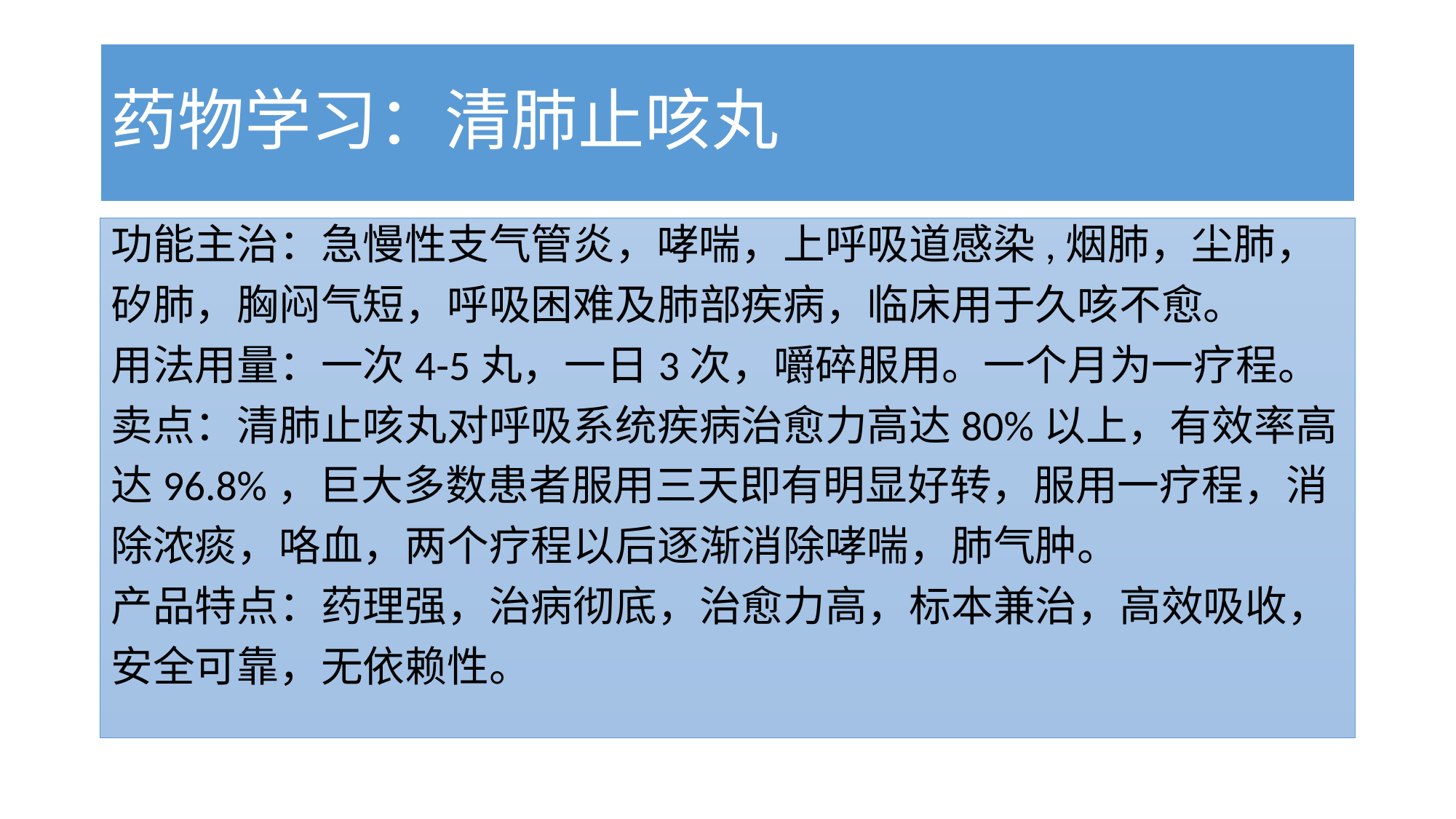

药物学习：清肺止咳丸

功能主治：急慢性支气管炎，哮喘，上呼吸道感染,烟肺，尘肺，
矽肺，胸闷气短，呼吸困难及肺部疾病，临床用于久咳不愈。
用法用量：一次4-5丸，一日3次，嚼碎服用。一个月为一疗程。
卖点：清肺止咳丸对呼吸系统疾病治愈力高达80%以上，有效率高
达96.8%，巨大多数患者服用三天即有明显好转，服用一疗程，消
除浓痰，咯血，两个疗程以后逐渐消除哮喘，肺气肿。
产品特点：药理强，治病彻底，治愈力高，标本兼治，高效吸收，
安全可靠，无依赖性。